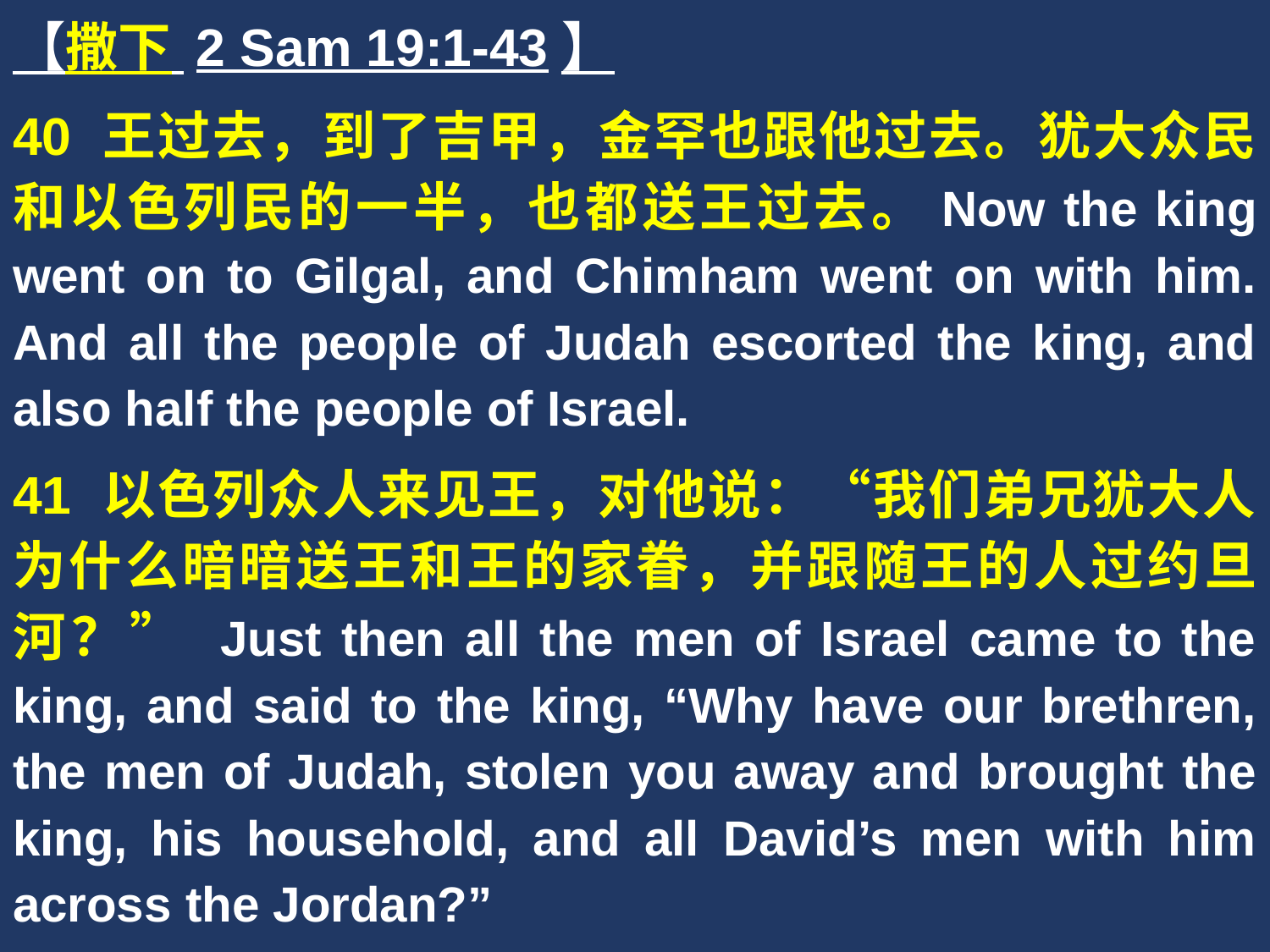

【撒下 2 Sam 19:1-43】
40 王过去，到了吉甲，金罕也跟他过去。犹大众民和以色列民的一半，也都送王过去。Now the king went on to Gilgal, and Chimham went on with him. And all the people of Judah escorted the king, and also half the people of Israel.
41 以色列众人来见王，对他说：“我们弟兄犹大人为什么暗暗送王和王的家眷，并跟随王的人过约旦河？” Just then all the men of Israel came to the king, and said to the king, “Why have our brethren, the men of Judah, stolen you away and brought the king, his household, and all David’s men with him across the Jordan?”